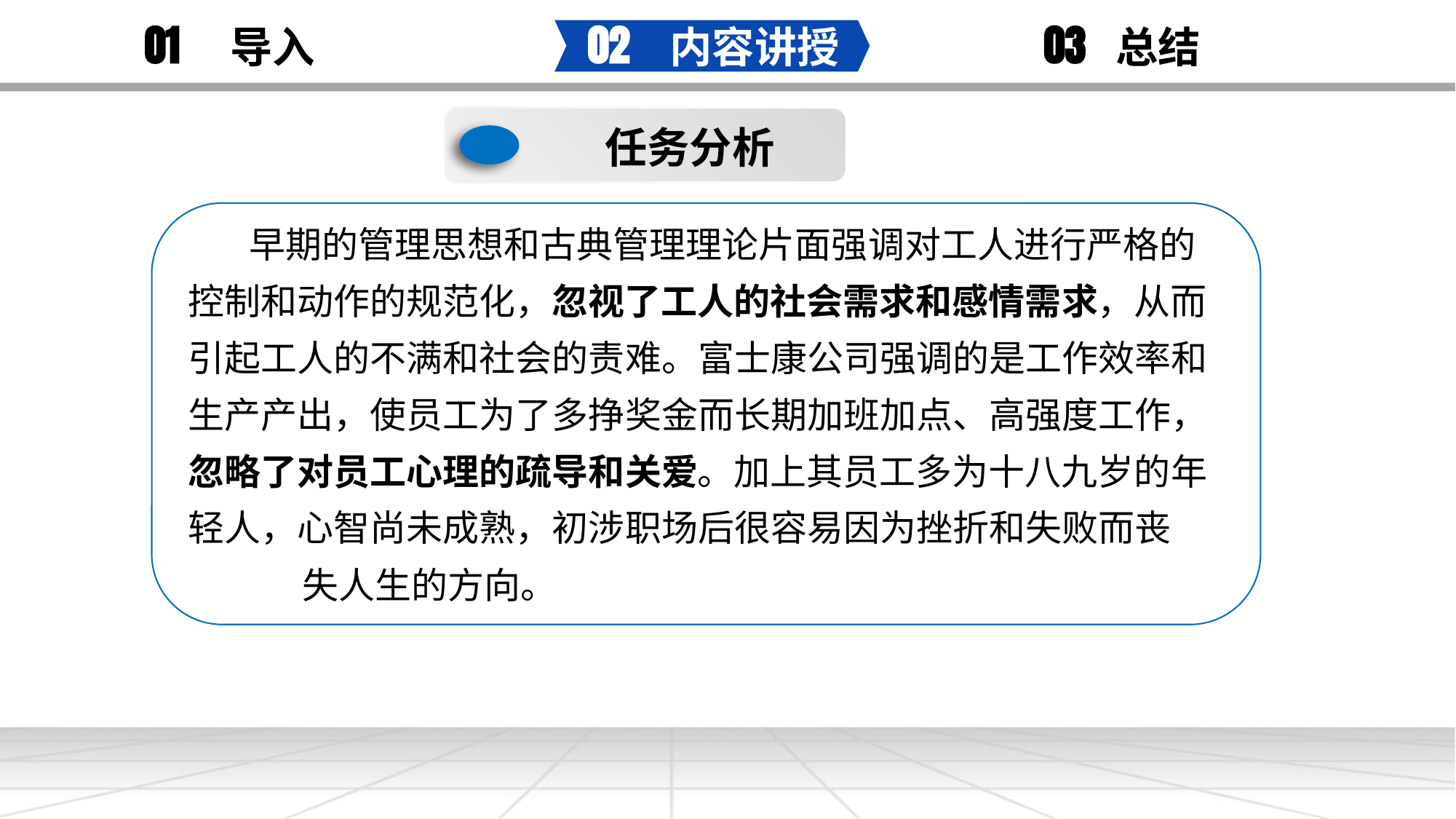

02   内容讲授
03  总结
01    导入

任务分析
添加
标题

        早期的管理思想和古典管理理论片面强调对工人进行严格的控制和动作的规范化，忽视了工人的社会需求和感情需求，从而引起工人的不满和社会的责难。富士康公司强调的是工作效率和生产产出，使员工为了多挣奖金而长期加班加点、高强度工作，忽略了对员工心理的疏导和关爱。加上其员工多为十八九岁的年轻人，心智尚未成熟，初涉职场后很容易因为挫折和失败而丧                     失人生的方向。